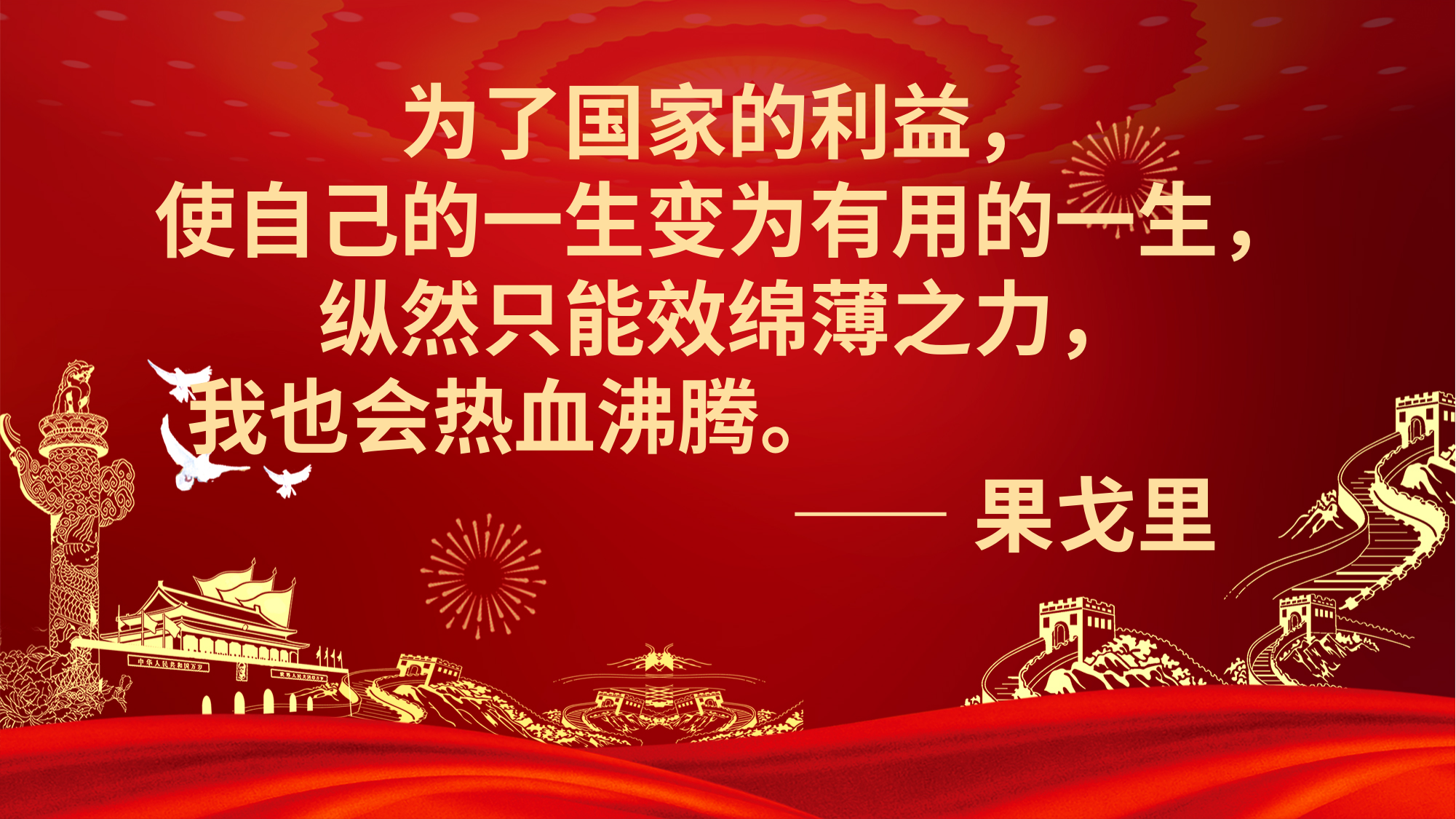

为了国家的利益，
使自己的一生变为有用的一生，
纵然只能效绵薄之力，
我也会热血沸腾。
                                         ——果戈里